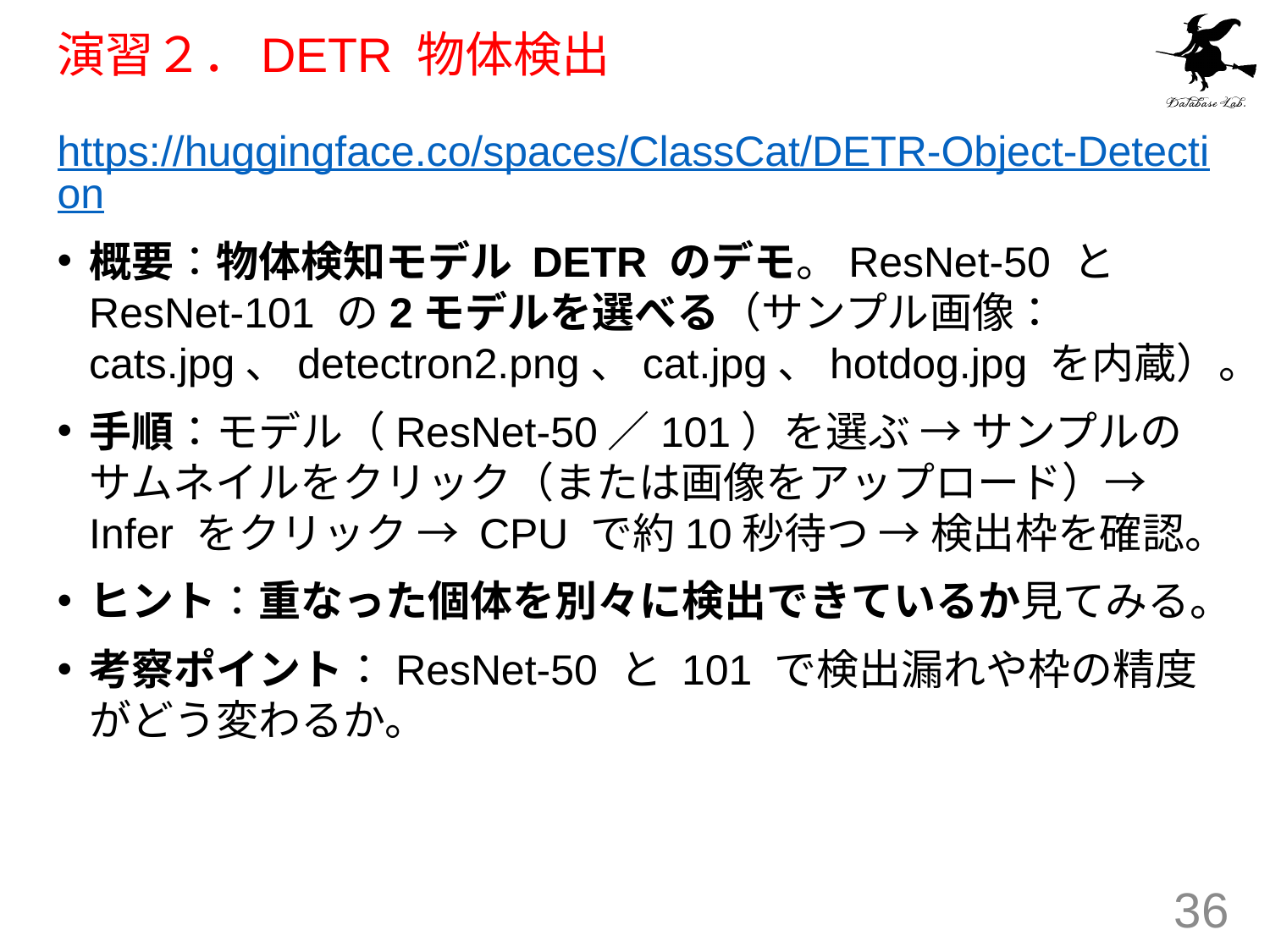

# 演習２．DETR 物体検出
https://huggingface.co/spaces/ClassCat/DETR-Object-Detection
概要：物体検知モデル DETR のデモ。ResNet-50 と ResNet-101 の2モデルを選べる（サンプル画像：cats.jpg、detectron2.png、cat.jpg、hotdog.jpg を内蔵）。
手順：モデル（ResNet-50／101）を選ぶ → サンプルのサムネイルをクリック（または画像をアップロード）→ Infer をクリック → CPU で約10秒待つ → 検出枠を確認。
ヒント：重なった個体を別々に検出できているか見てみる。
考察ポイント：ResNet-50 と 101 で検出漏れや枠の精度がどう変わるか。

36